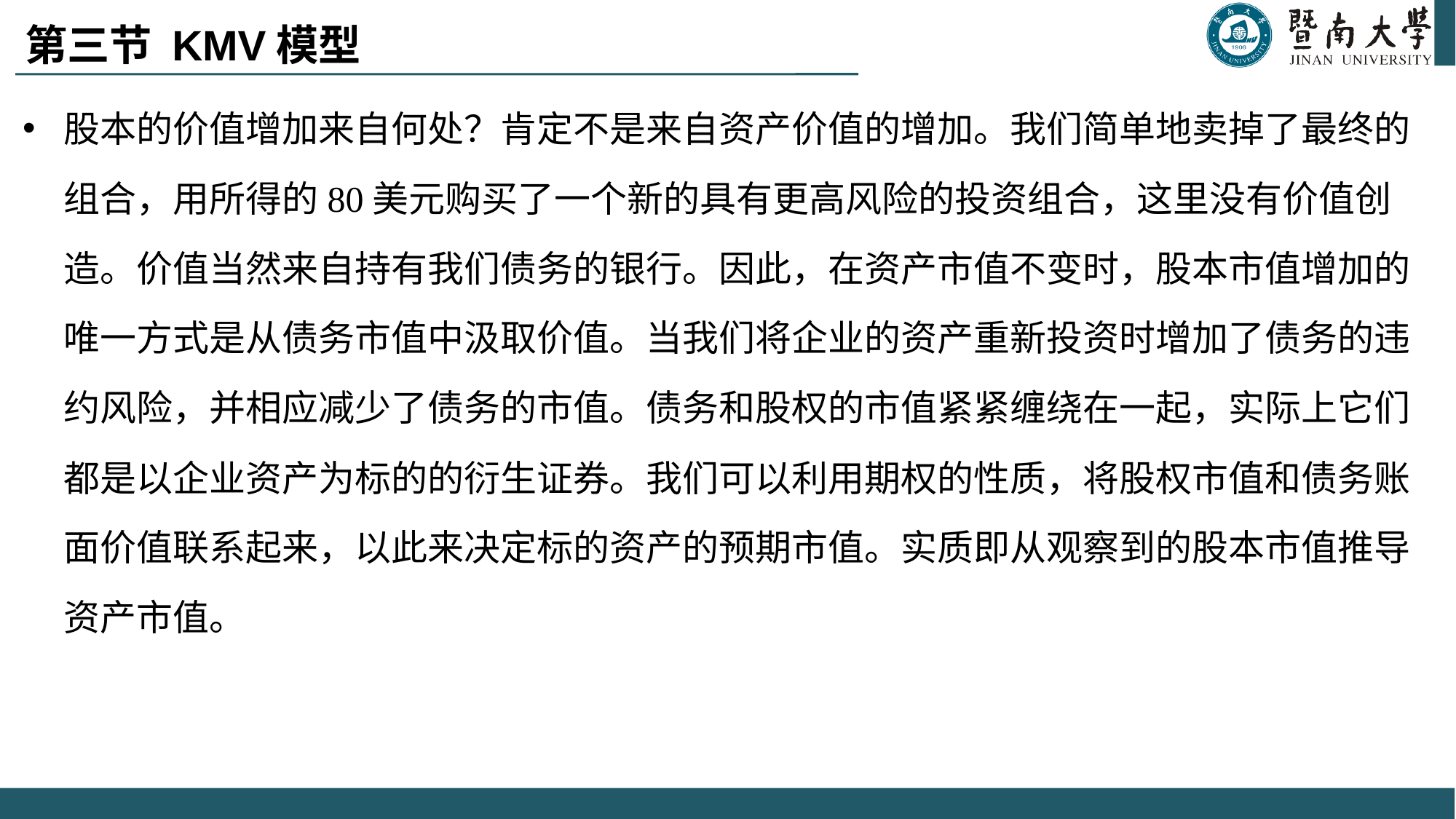

# 第三节 KMV模型
股本的价值增加来自何处？肯定不是来自资产价值的增加。我们简单地卖掉了最终的组合，用所得的80美元购买了一个新的具有更高风险的投资组合，这里没有价值创造。价值当然来自持有我们债务的银行。因此，在资产市值不变时，股本市值增加的唯一方式是从债务市值中汲取价值。当我们将企业的资产重新投资时增加了债务的违约风险，并相应减少了债务的市值。债务和股权的市值紧紧缠绕在一起，实际上它们都是以企业资产为标的的衍生证券。我们可以利用期权的性质，将股权市值和债务账面价值联系起来，以此来决定标的资产的预期市值。实质即从观察到的股本市值推导资产市值。